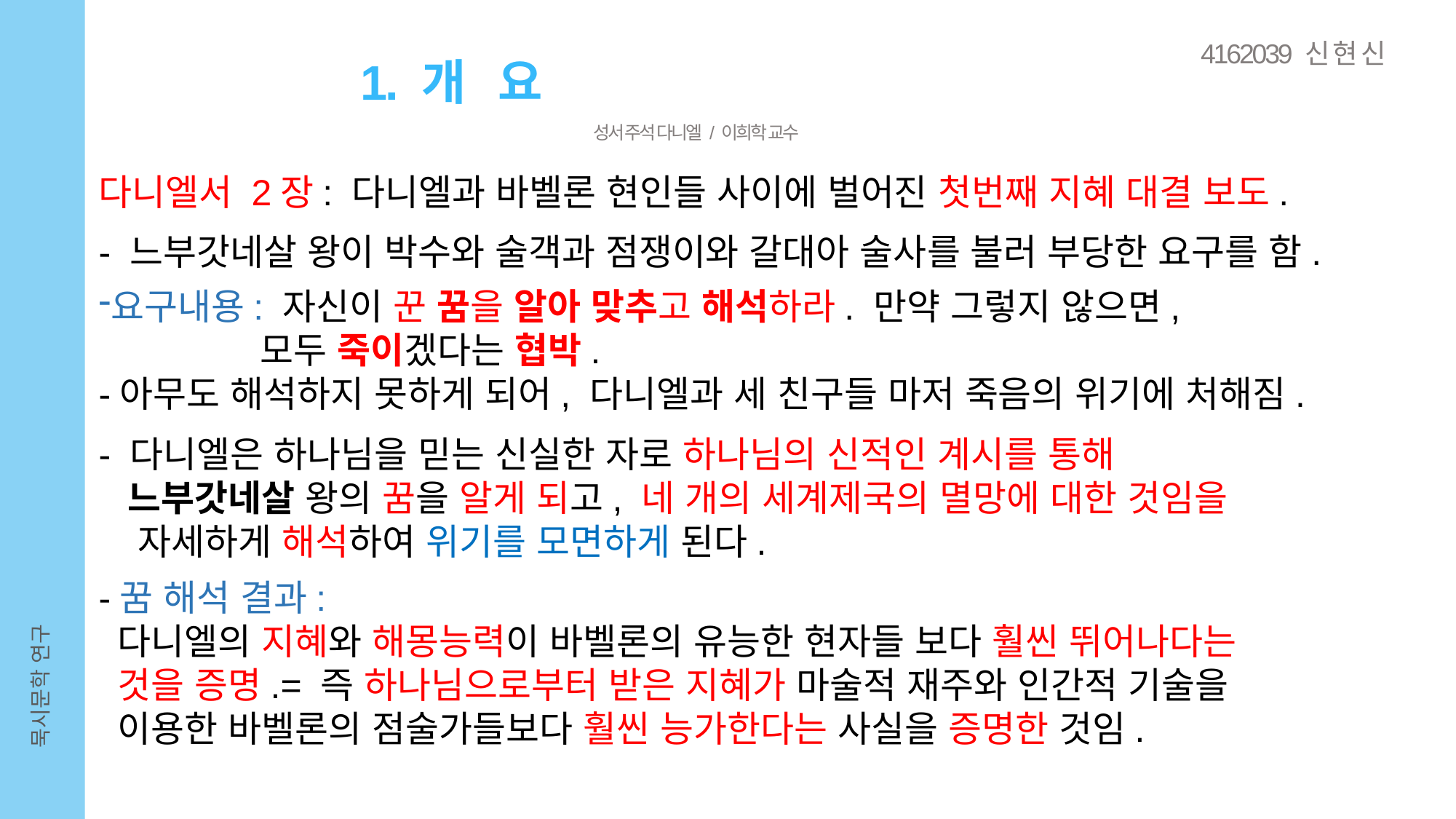

4162039 신 현 신
1. 개   요
성서 주석 다니엘 / 이희학 교수
다니엘서 2장: 다니엘과 바벨론 현인들 사이에 벌어진 첫번째 지혜 대결 보도.

- 느부갓네살 왕이 박수와 술객과 점쟁이와 갈대아 술사를 불러 부당한 요구를 함.

요구내용: 자신이 꾼 꿈을 알아 맞추고 해석하라. 만약 그렇지 않으면,
               모두 죽이겠다는 협박.
-아무도 해석하지 못하게 되어, 다니엘과 세 친구들 마저 죽음의 위기에 처해짐.

- 다니엘은 하나님을 믿는 신실한 자로 하나님의 신적인 계시를 통해
  느부갓네살 왕의 꿈을 알게 되고, 네 개의 세계제국의 멸망에 대한 것임을
   자세하게 해석하여 위기를 모면하게 된다.

-꿈 해석 결과:
 다니엘의 지혜와 해몽능력이 바벨론의 유능한 현자들 보다 훨씬 뛰어나다는
 것을 증명.= 즉 하나님으로부터 받은 지혜가 마술적 재주와 인간적 기술을
 이용한 바벨론의 점술가들보다 훨씬 능가한다는 사실을 증명한 것임.

묵시문학 연구